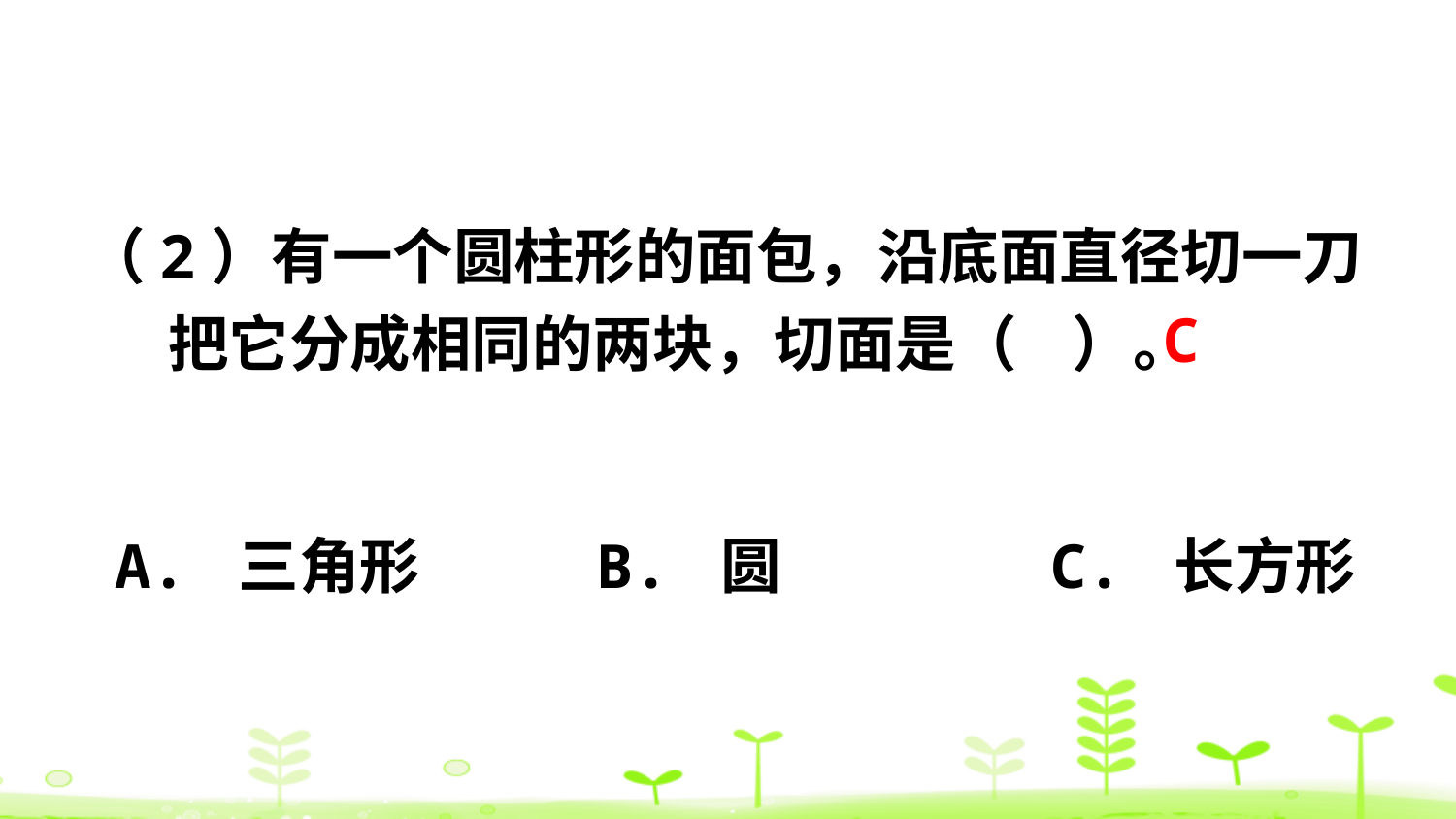

（2）有一个圆柱形的面包，沿底面直径切一刀
     把它分成相同的两块，切面是（    ）。
C
A. 三角形
B. 圆
C. 长方形